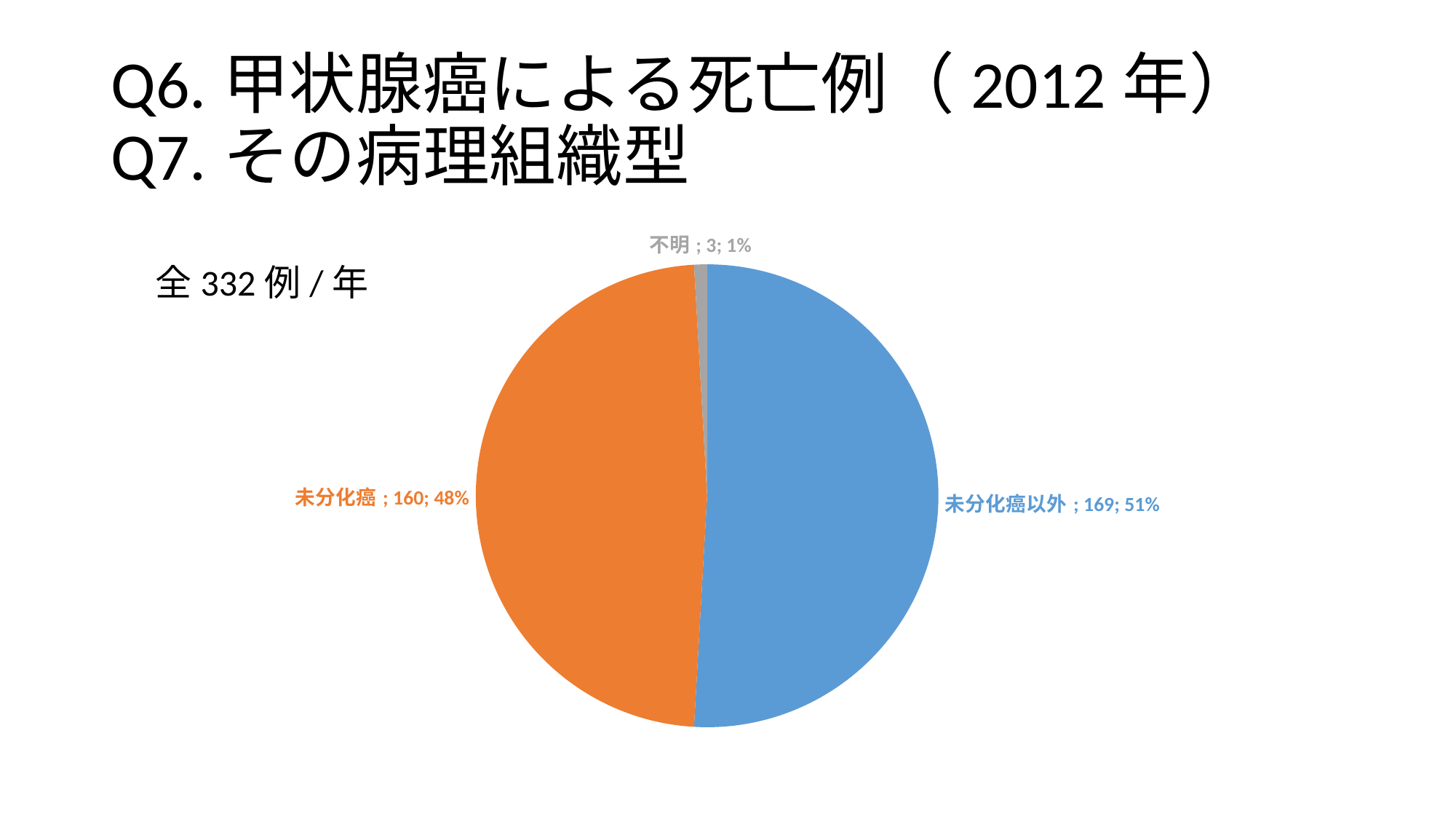

# Q6.甲状腺癌による死亡例（2012年） Q7.その病理組織型

### Chart

| Category | 売上高 |
|---|---|
| 未分化癌以外 | 169.0 |
| 未分化癌 | 160.0 |
| 不明 | 3.0 |
全332例/年